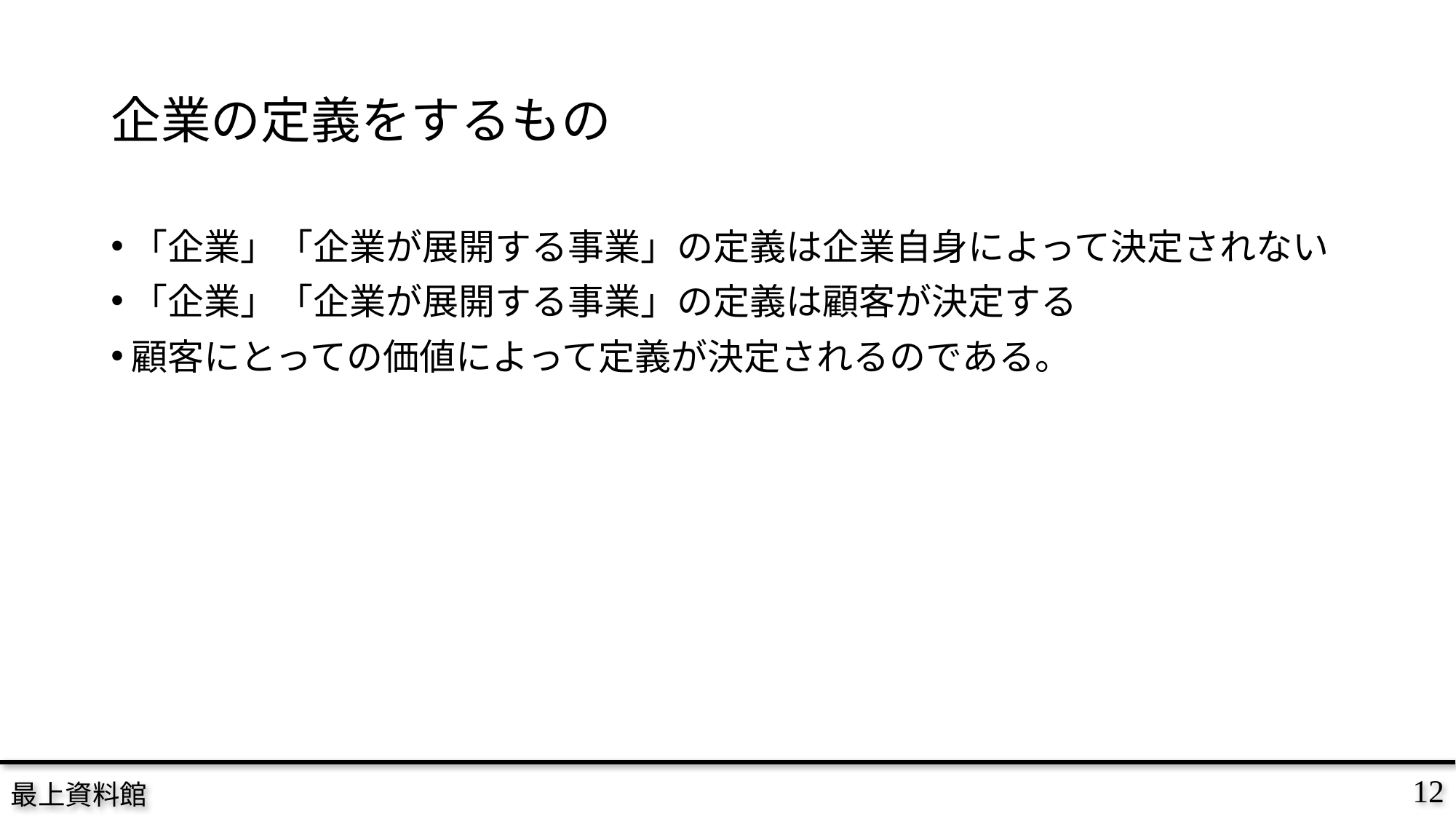

# 企業の定義をするもの
「企業」「企業が展開する事業」の定義は企業自身によって決定されない
「企業」「企業が展開する事業」の定義は顧客が決定する
顧客にとっての価値によって定義が決定されるのである。